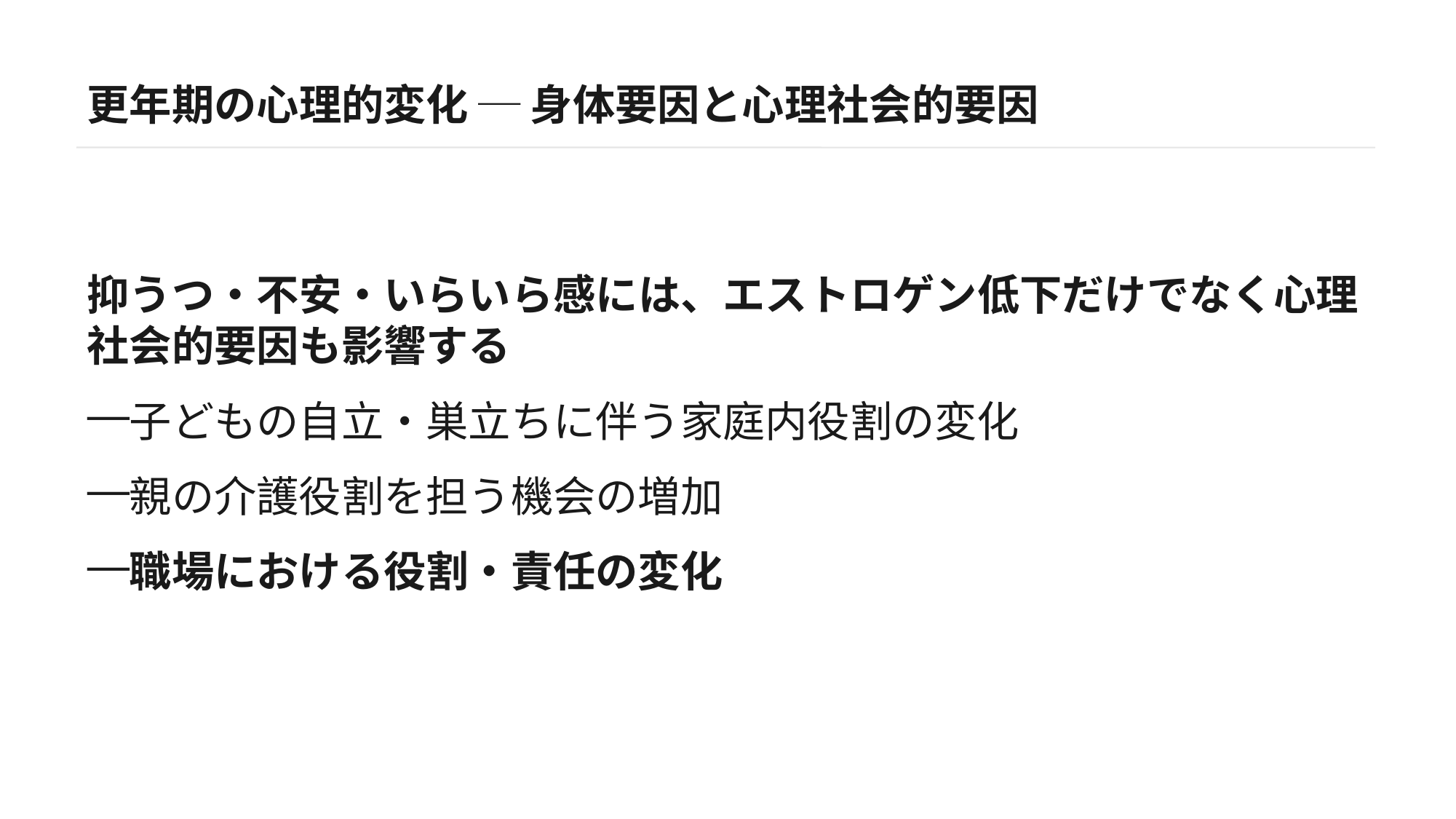

更年期の心理的変化 ─ 身体要因と心理社会的要因

抑うつ・不安・いらいら感には、エストロゲン低下だけでなく心理社会的要因も影響する
子どもの自立・巣立ちに伴う家庭内役割の変化
親の介護役割を担う機会の増加
職場における役割・責任の変化